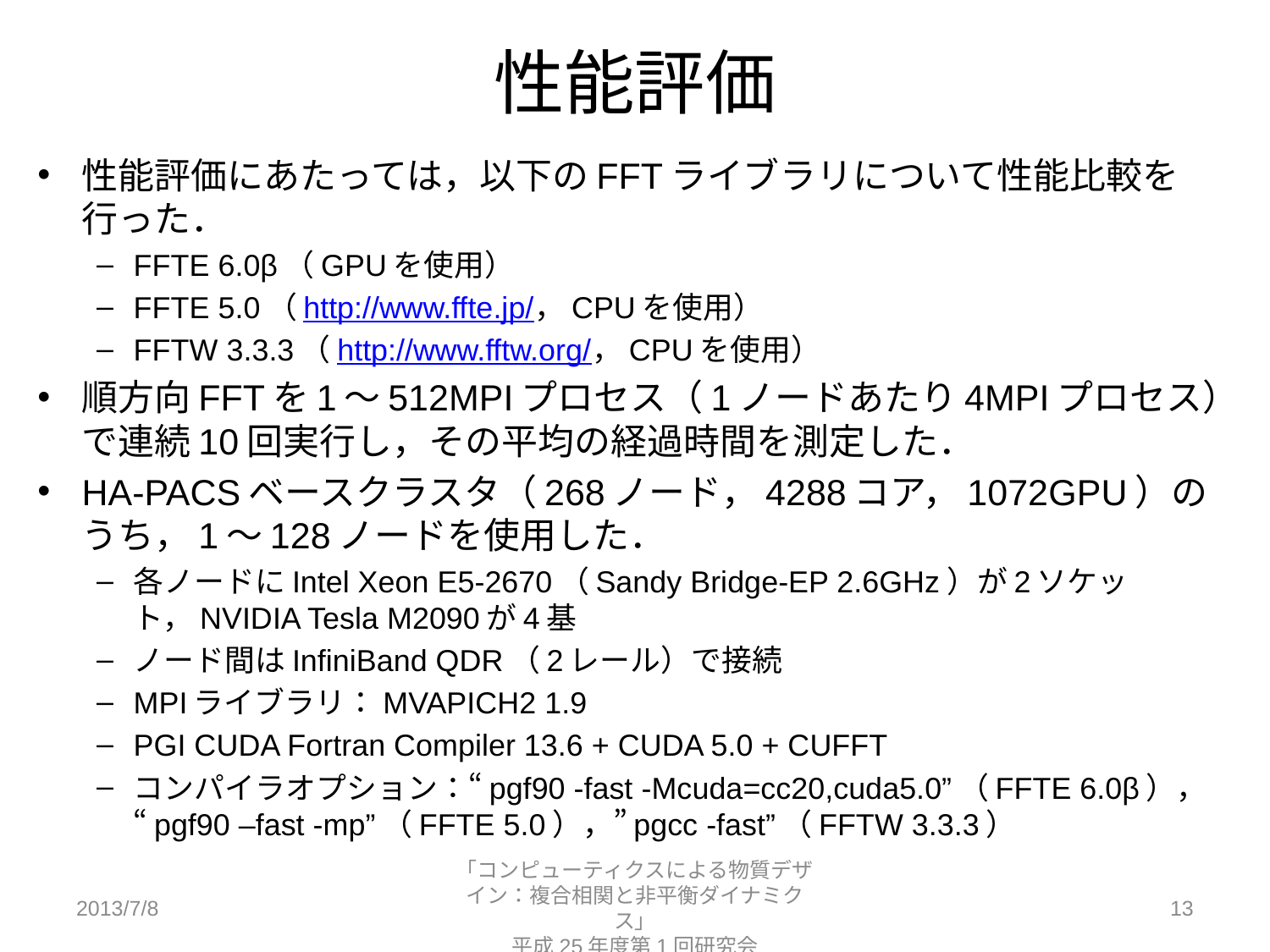

# 性能評価
性能評価にあたっては，以下のFFTライブラリについて性能比較を行った．
FFTE 6.0β（GPUを使用）
FFTE 5.0（http://www.ffte.jp/，CPUを使用）
FFTW 3.3.3（http://www.fftw.org/，CPUを使用）
順方向FFTを1～512MPIプロセス（1ノードあたり4MPIプロセス）で連続10回実行し，その平均の経過時間を測定した．
HA-PACSベースクラスタ（268ノード，4288コア，1072GPU）の
うち，1～128ノードを使用した．
各ノードにIntel Xeon E5-2670（Sandy Bridge-EP 2.6GHz）が2ソケット，NVIDIA Tesla M2090が4基
ノード間はInfiniBand QDR（2レール）で接続
MPIライブラリ：MVAPICH2 1.9
PGI CUDA Fortran Compiler 13.6 + CUDA 5.0 + CUFFT
コンパイラオプション：“pgf90 -fast -Mcuda=cc20,cuda5.0”（FFTE 6.0β），
“pgf90 –fast -mp”（FFTE 5.0），”pgcc -fast”（FFTW 3.3.3）
2013/7/8
「コンピューティクスによる物質デザイン：複合相関と非平衡ダイナミクス」
平成25年度第1回研究会
13